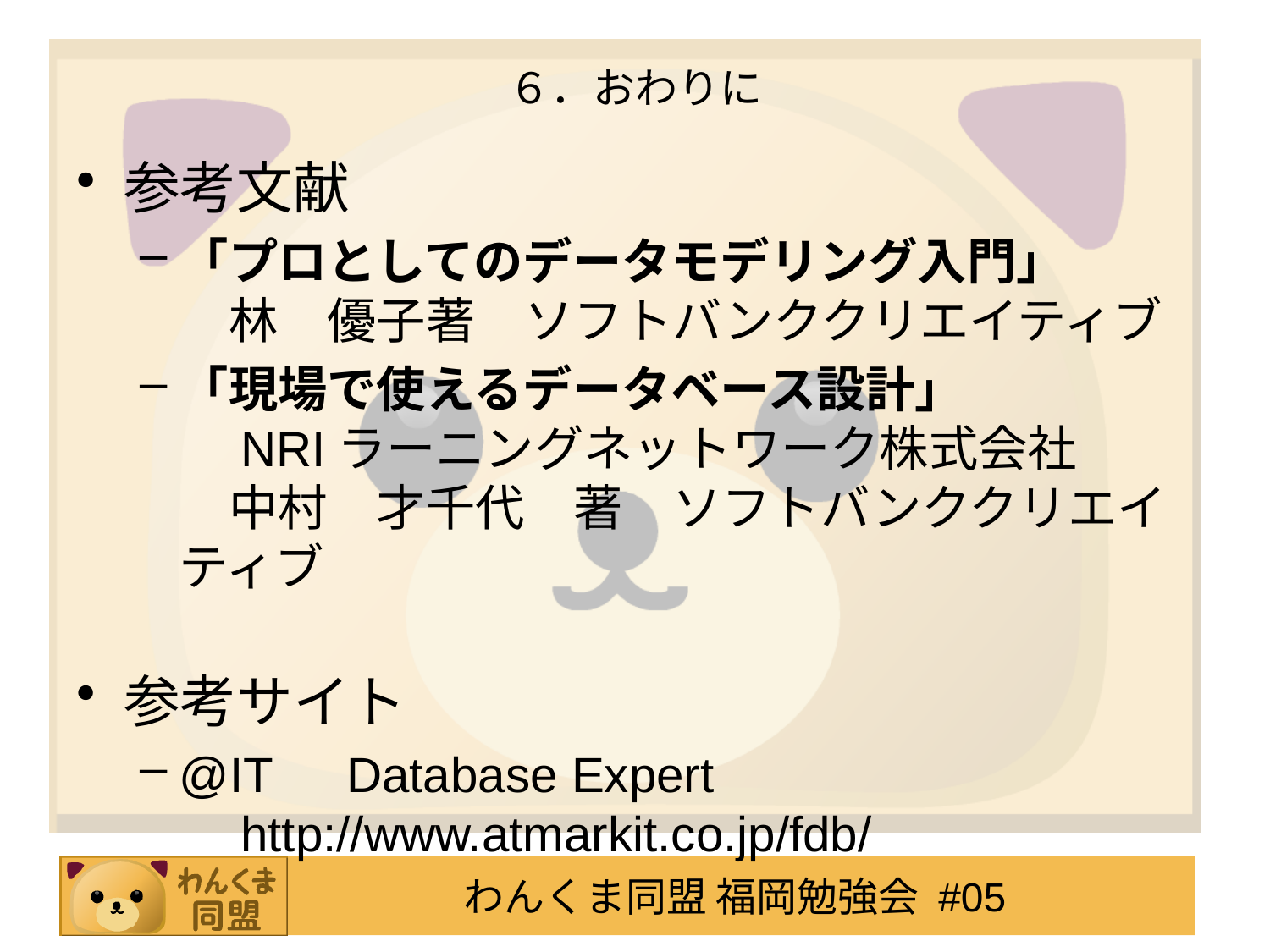

# ６．おわりに
参考文献
「プロとしてのデータモデリング入門」
　林　優子著　ソフトバンククリエイティブ
「現場で使えるデータベース設計」
　NRIラーニングネットワーク株式会社
　中村　才千代　著　ソフトバンククリエイティブ
参考サイト
@IT　Database Expert
　http://www.atmarkit.co.jp/fdb/